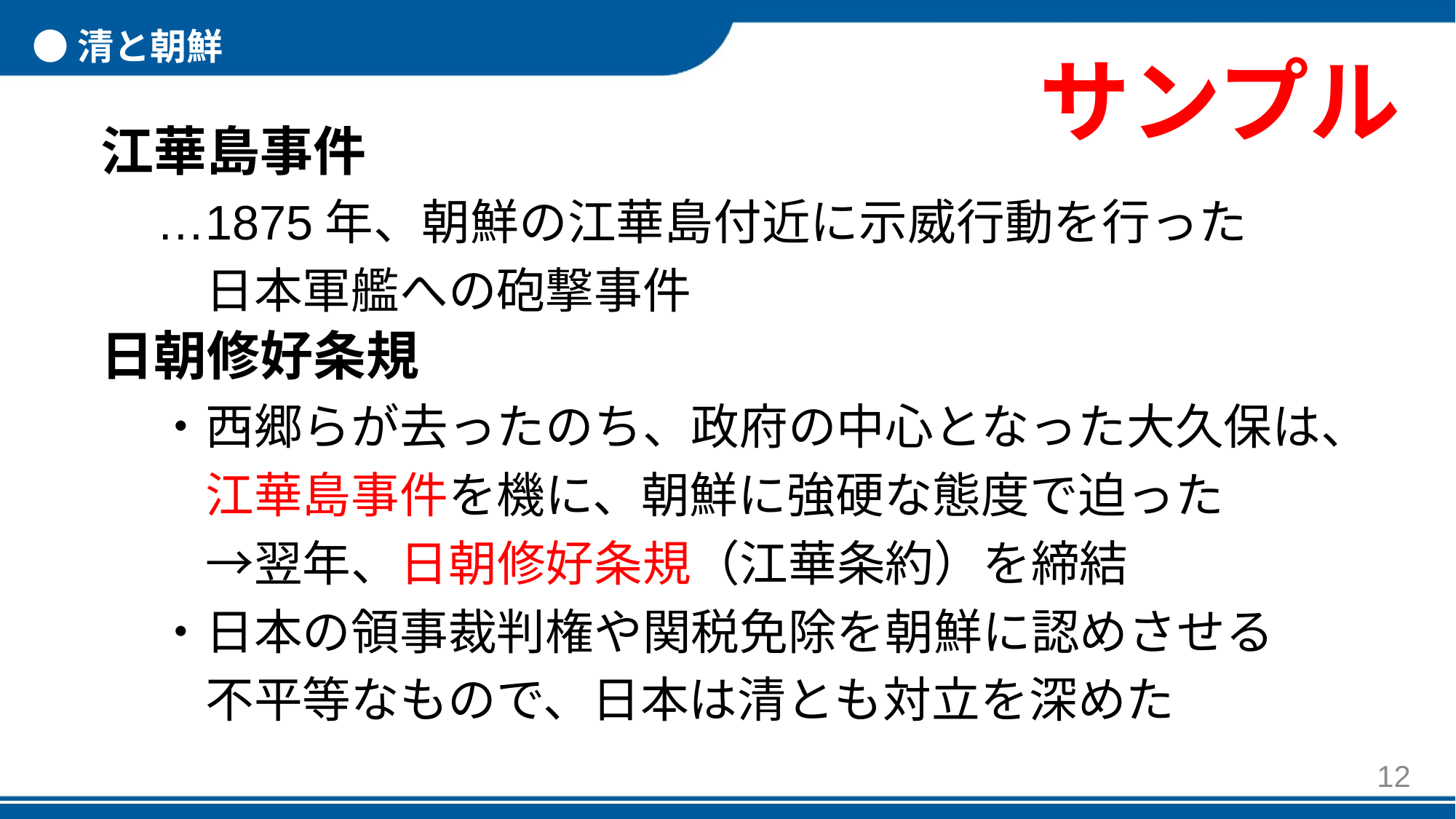

●清と朝鮮
江華島事件
…1875年、朝鮮の江華島付近に示威行動を行った
　日本軍艦への砲撃事件
日朝修好条規
・西郷らが去ったのち、政府の中心となった大久保は、
　江華島事件を機に、朝鮮に強硬な態度で迫った
　→翌年、日朝修好条規（江華条約）を締結
・日本の領事裁判権や関税免除を朝鮮に認めさせる
　不平等なもので、日本は清とも対立を深めた